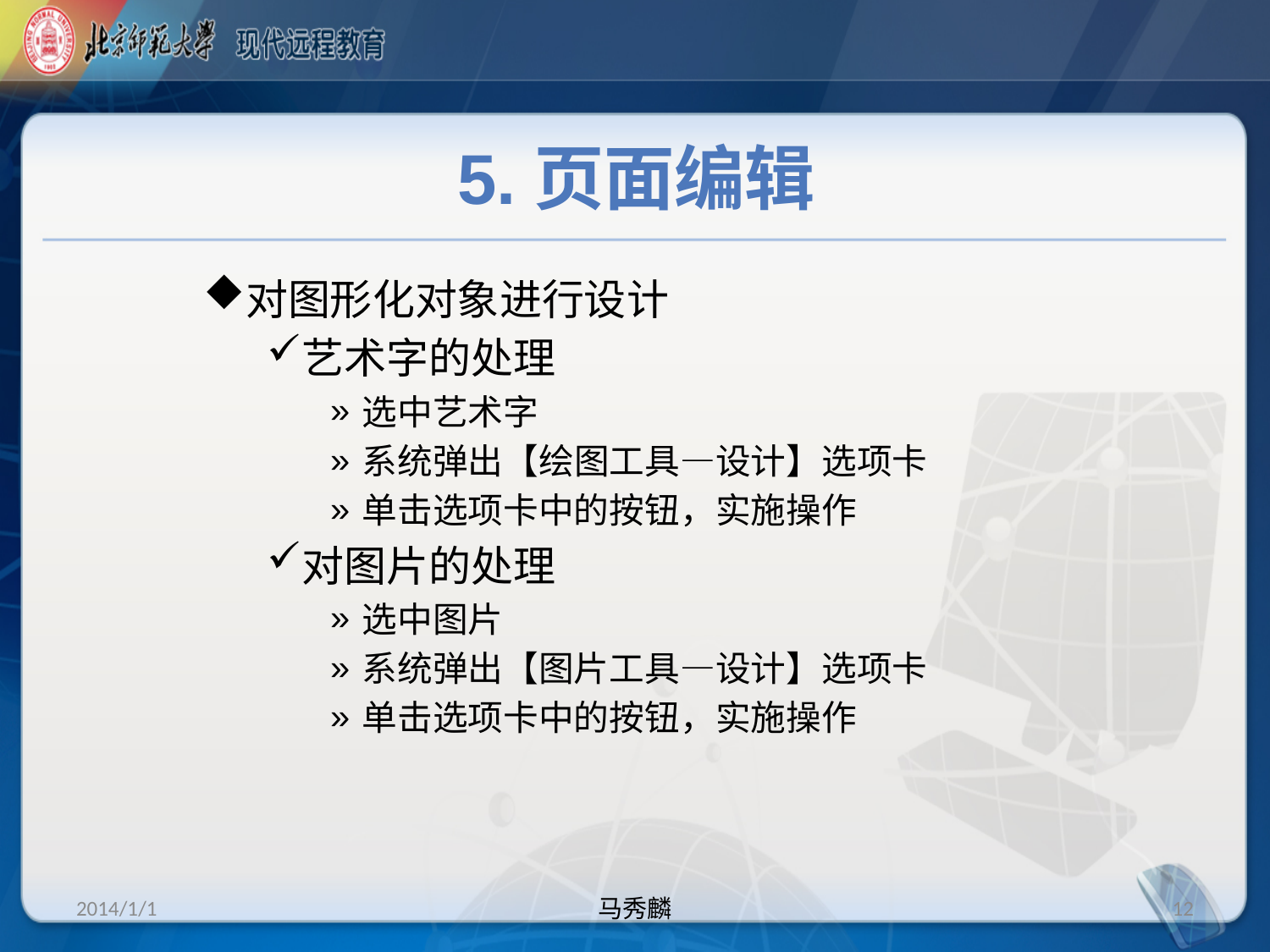

# 5.页面编辑
对图形化对象进行设计
艺术字的处理
选中艺术字
系统弹出【绘图工具—设计】选项卡
单击选项卡中的按钮，实施操作
对图片的处理
选中图片
系统弹出【图片工具—设计】选项卡
单击选项卡中的按钮，实施操作
2014/1/1
马秀麟
12